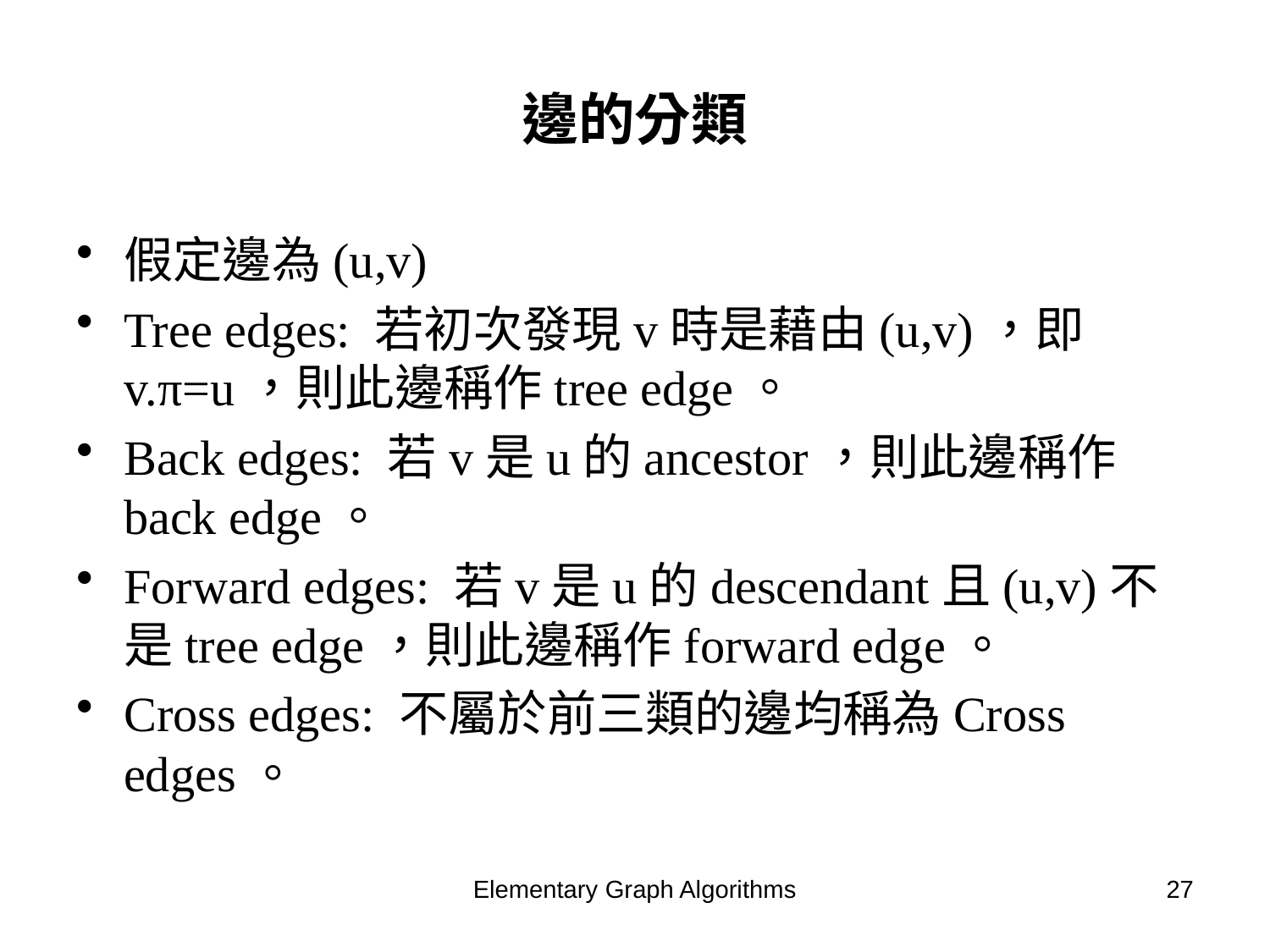

# 邊的分類
假定邊為(u,v)
Tree edges: 若初次發現v時是藉由(u,v)，即v.π=u，則此邊稱作tree edge。
Back edges: 若v是u的ancestor，則此邊稱作back edge。
Forward edges: 若v是u的descendant且(u,v)不是tree edge，則此邊稱作forward edge。
Cross edges: 不屬於前三類的邊均稱為Cross edges。
Elementary Graph Algorithms
27